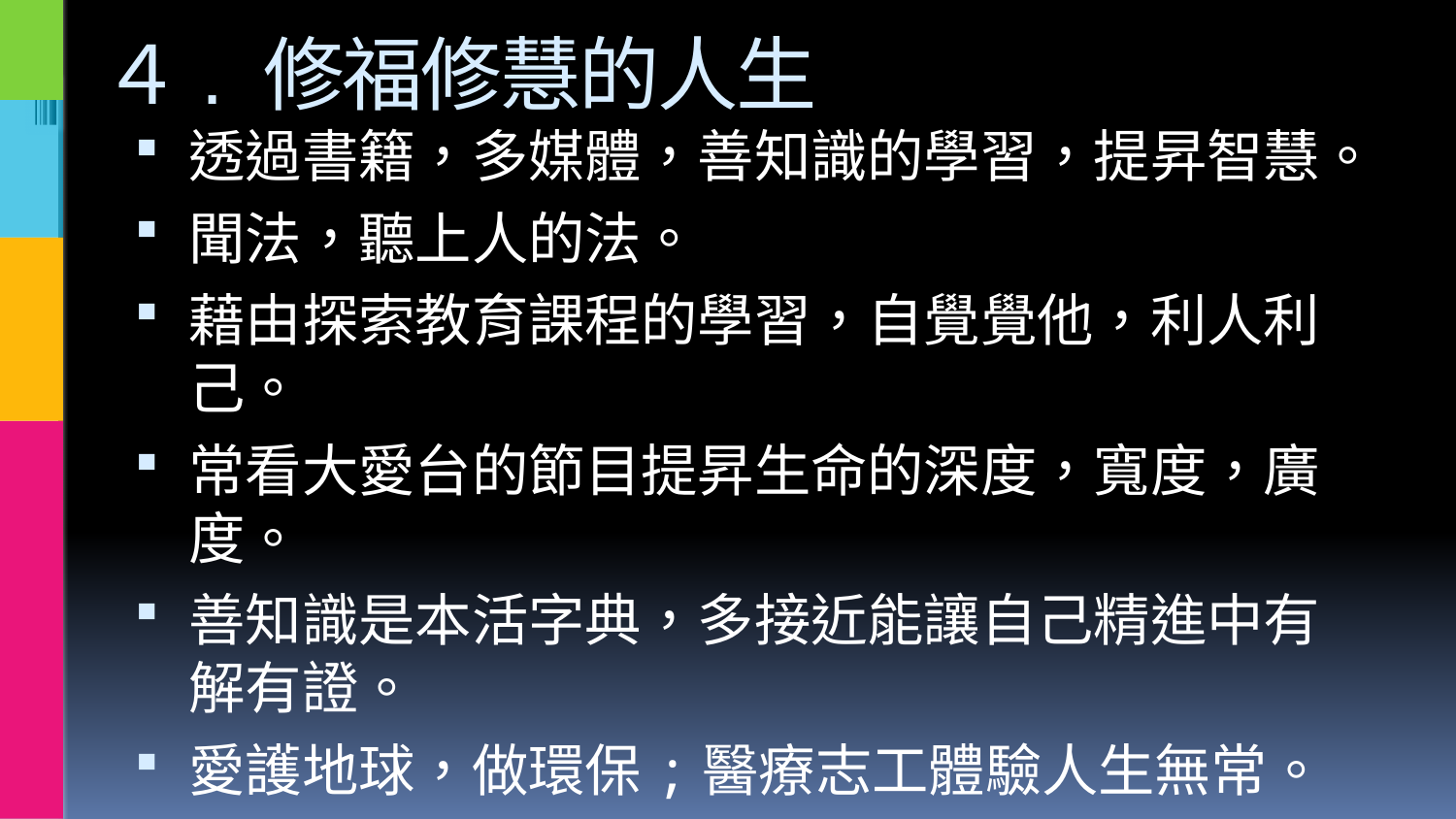

# ４. 修福修慧的人生
透過書籍，多媒體，善知識的學習，提昇智慧。
聞法，聽上人的法。
藉由探索教育課程的學習，自覺覺他，利人利己。
常看大愛台的節目提昇生命的深度，寬度，廣度。
善知識是本活字典，多接近能讓自己精進中有解有證。
愛護地球，做環保;醫療志工體驗人生無常。